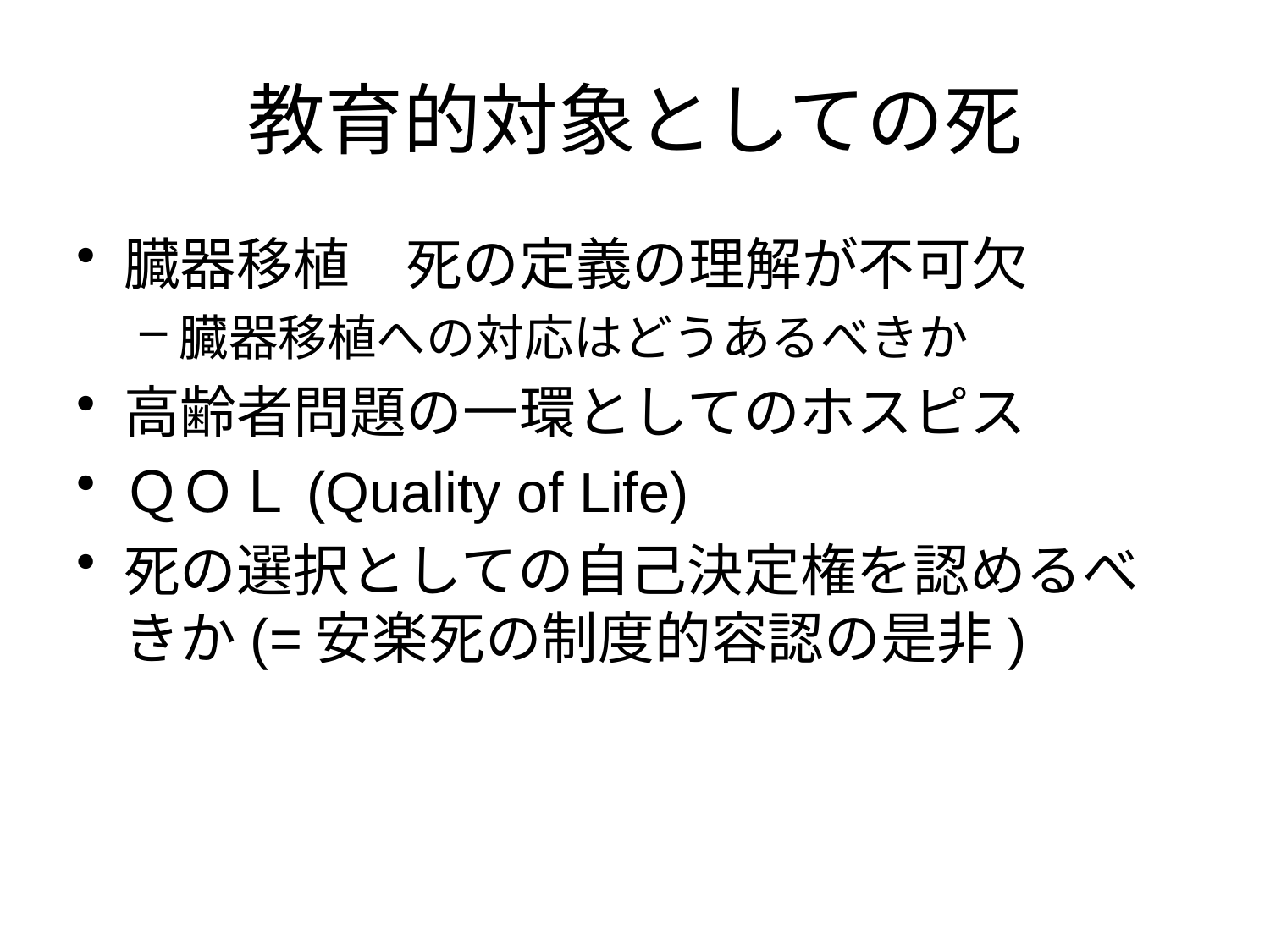

# 教育的対象としての死
臓器移植　死の定義の理解が不可欠
臓器移植への対応はどうあるべきか
高齢者問題の一環としてのホスピス
ＱＯＬ(Quality of Life)
死の選択としての自己決定権を認めるべきか(=安楽死の制度的容認の是非)